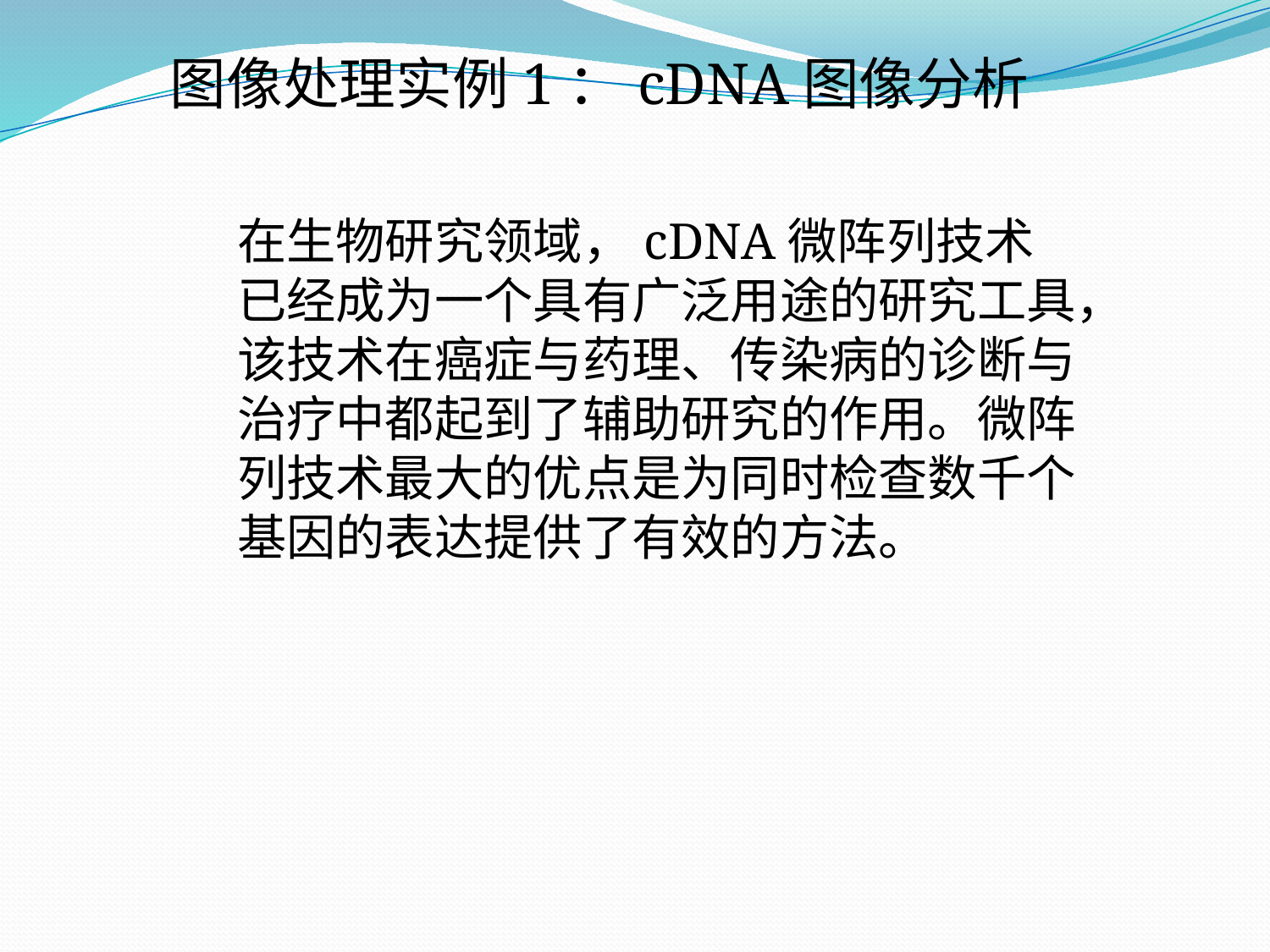

图像处理实例1：cDNA图像分析
在生物研究领域，cDNA微阵列技术已经成为一个具有广泛用途的研究工具，该技术在癌症与药理、传染病的诊断与治疗中都起到了辅助研究的作用。微阵列技术最大的优点是为同时检查数千个基因的表达提供了有效的方法。